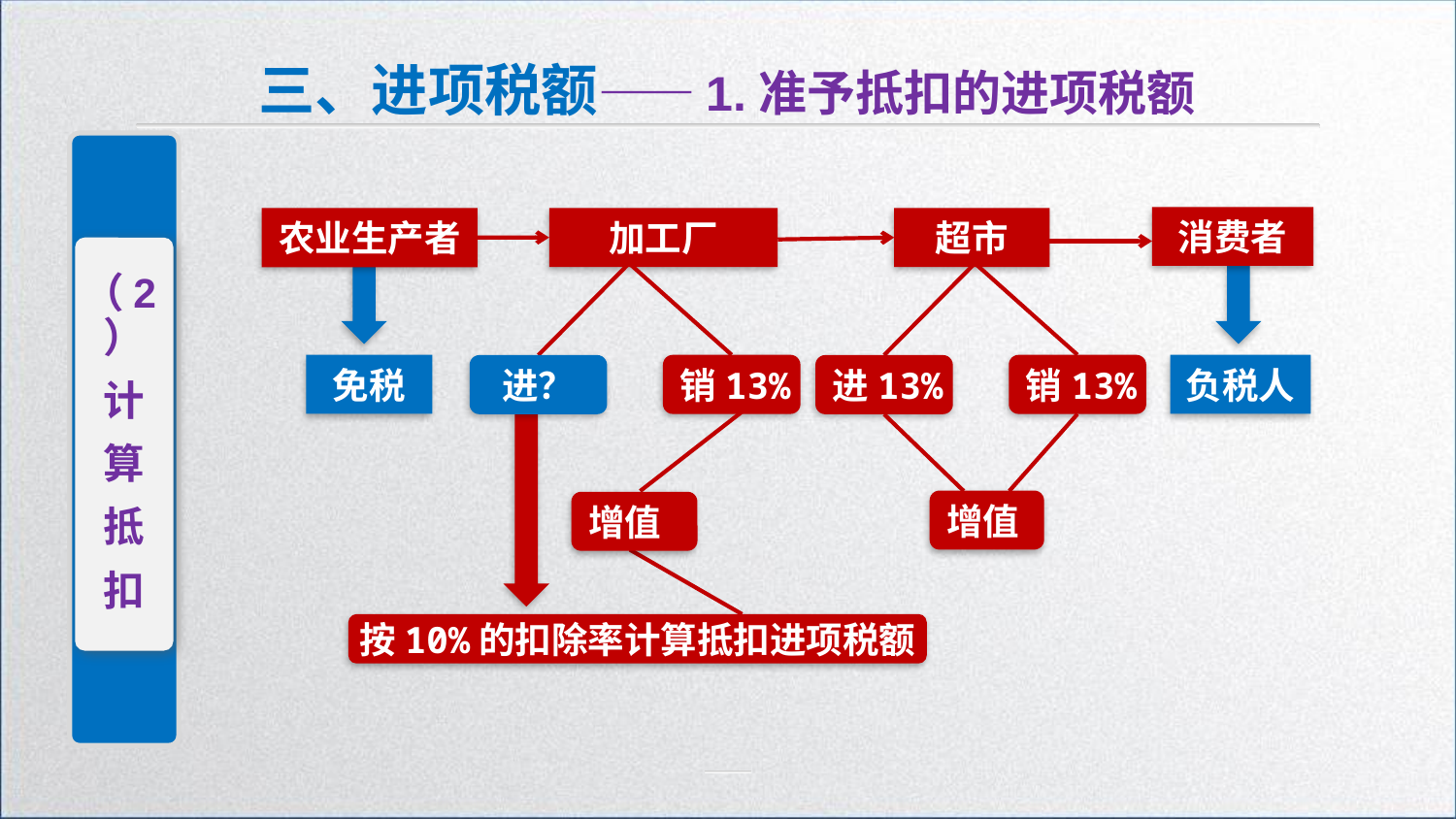

三、进项税额——1.准予抵扣的进项税额

（2）
计
算
抵
扣
消费者
农业生产者
加工厂
超市

免税
销13%
销13%
负税人
进？
进13%

增值
增值
按10%的扣除率计算抵扣进项税额